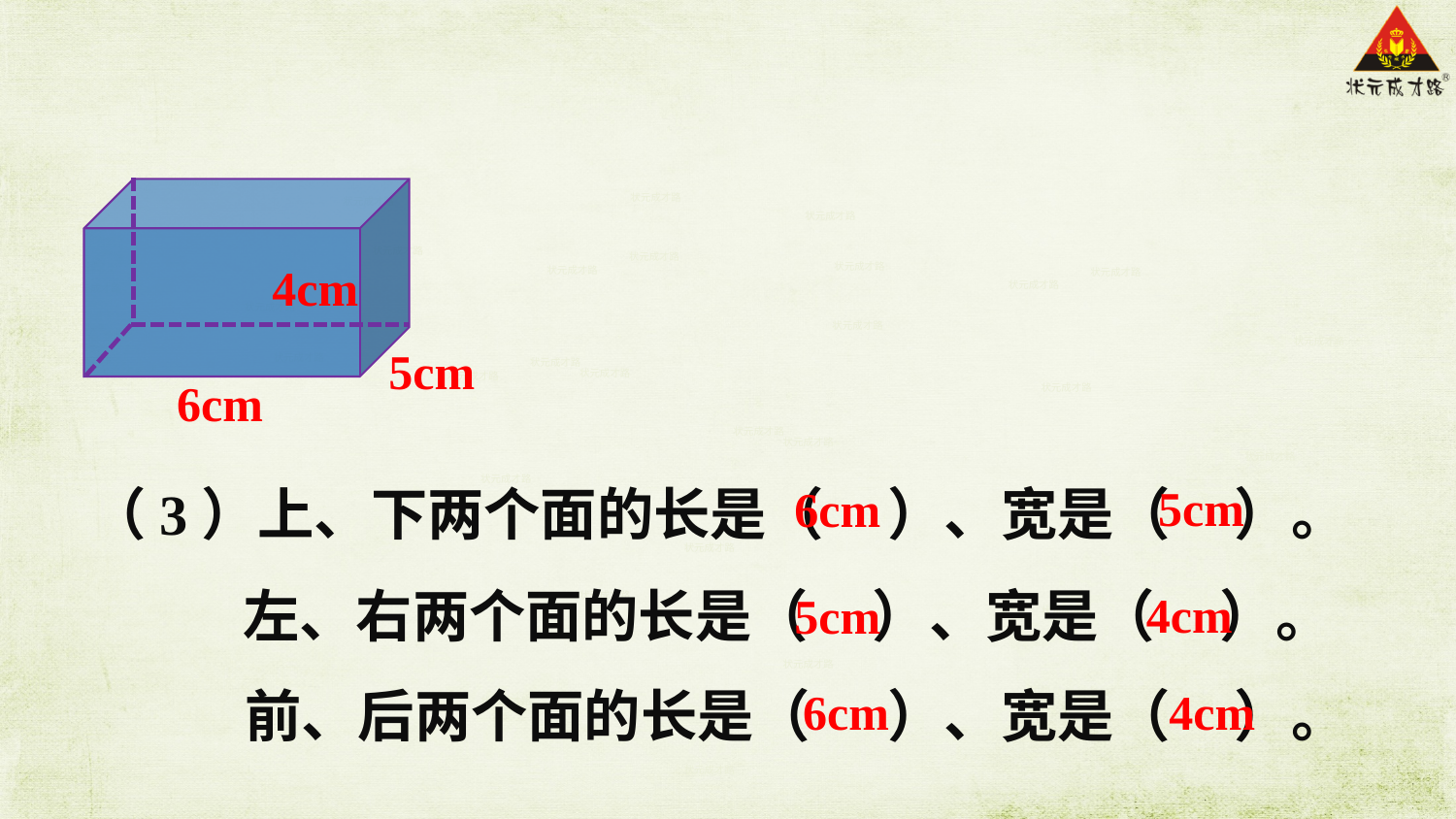

4cm
5cm
6cm
5cm
（3）上、下两个面的长是（     ）、宽是（     ）。
6cm
左、右两个面的长是（     ）、宽是（     ）。
4cm
5cm
前、后两个面的长是（      ）、宽是（     ）。
6cm
4cm